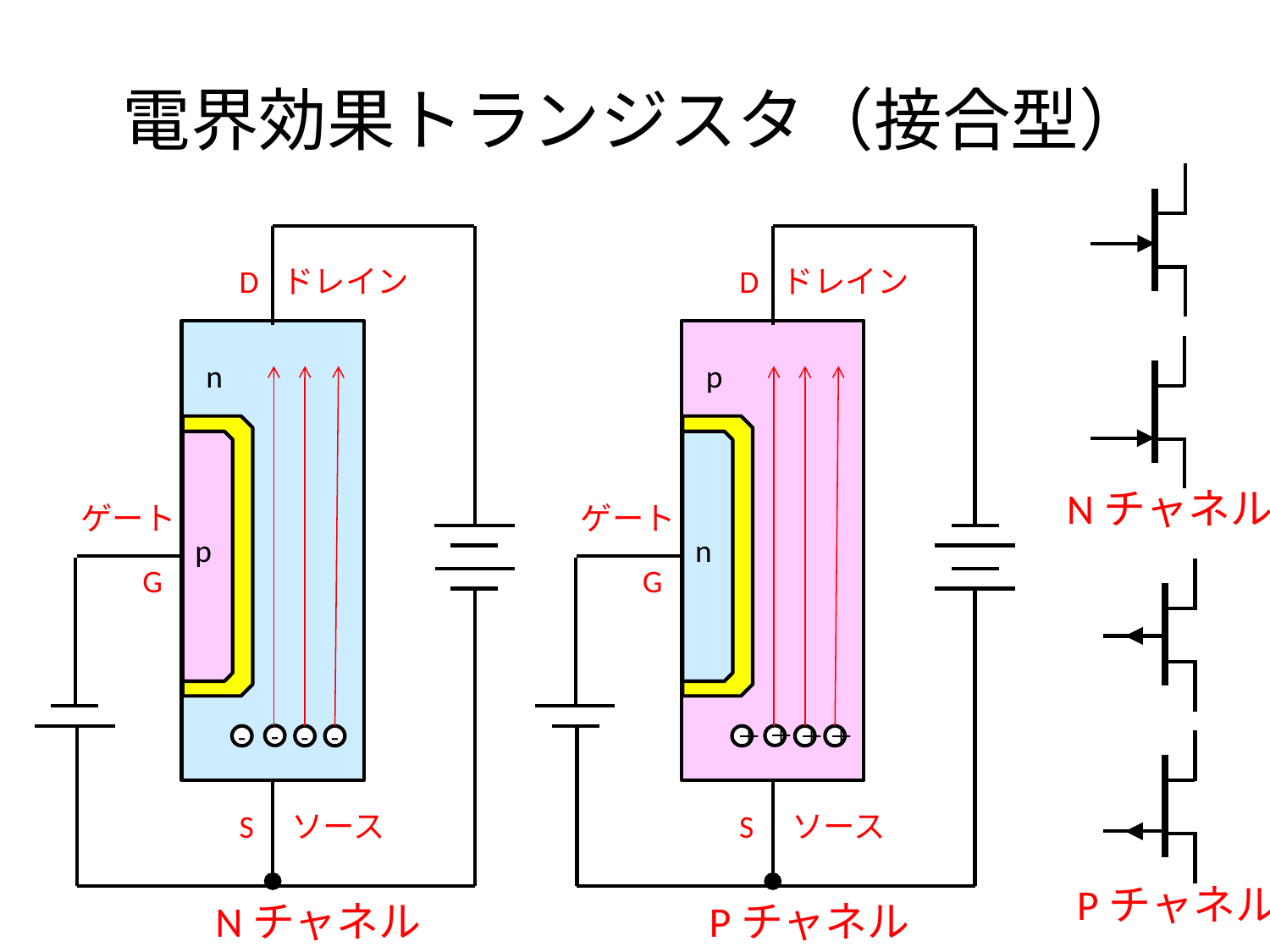

# 電界効果トランジスタ（接合型）
D
ドレイン
D
ドレイン
n
p

Nチャネル
ゲート
ゲート

p
n

G
G
-
＋
-
-
-
＋
＋
＋
S
ソース
S
ソース
Pチャネル
Nチャネル
Pチャネル